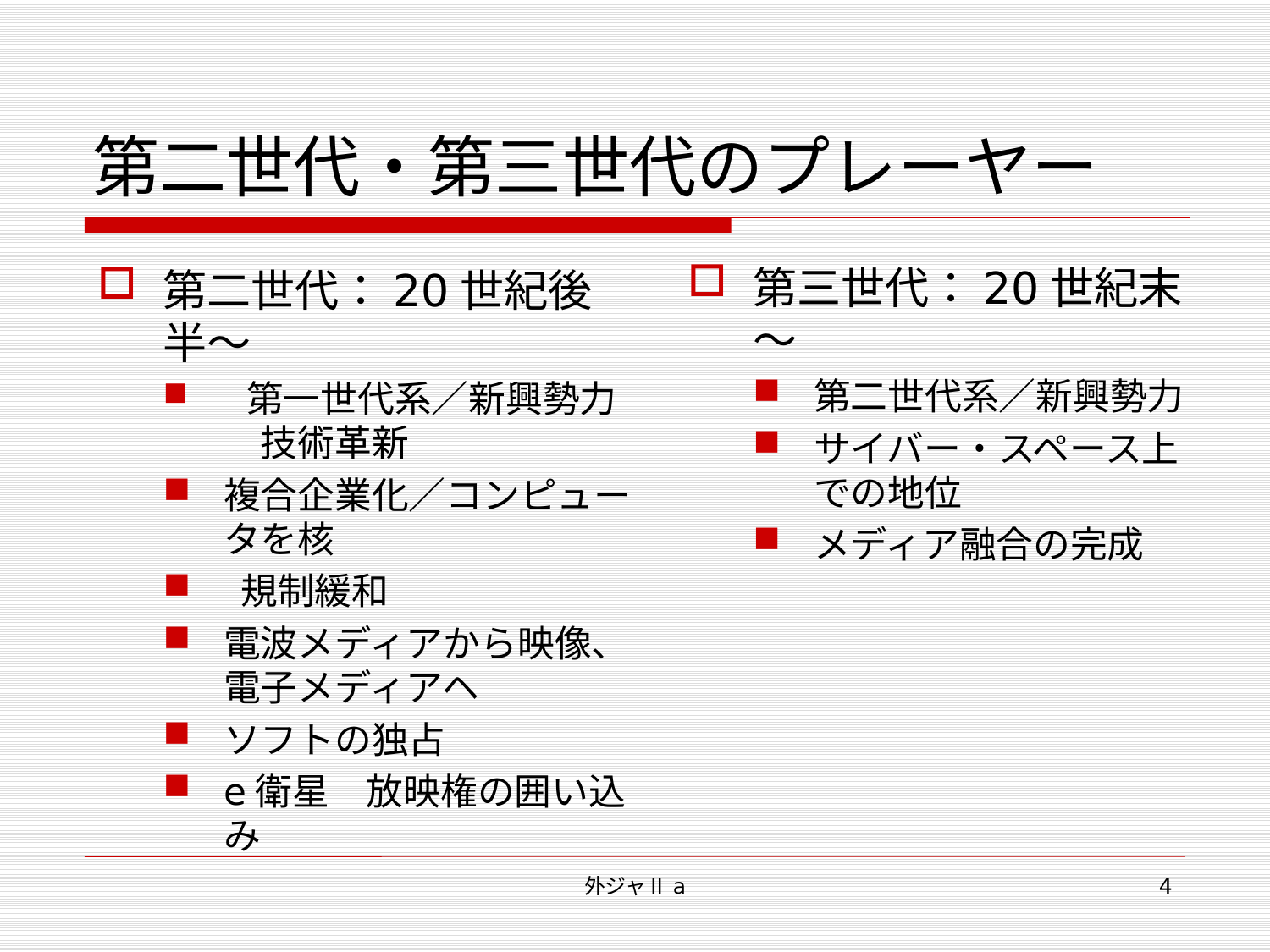

# 第二世代・第三世代のプレーヤー
第三世代：20世紀末～
第二世代系／新興勢力
サイバー・スペース上での地位
メディア融合の完成

第二世代：20世紀後半～
  第一世代系／新興勢力　技術革新
複合企業化／コンピュータを核
 規制緩和
電波メディアから映像、電子メディアヘ
ソフトの独占
e衛星　放映権の囲い込み
外ジャⅡa
4